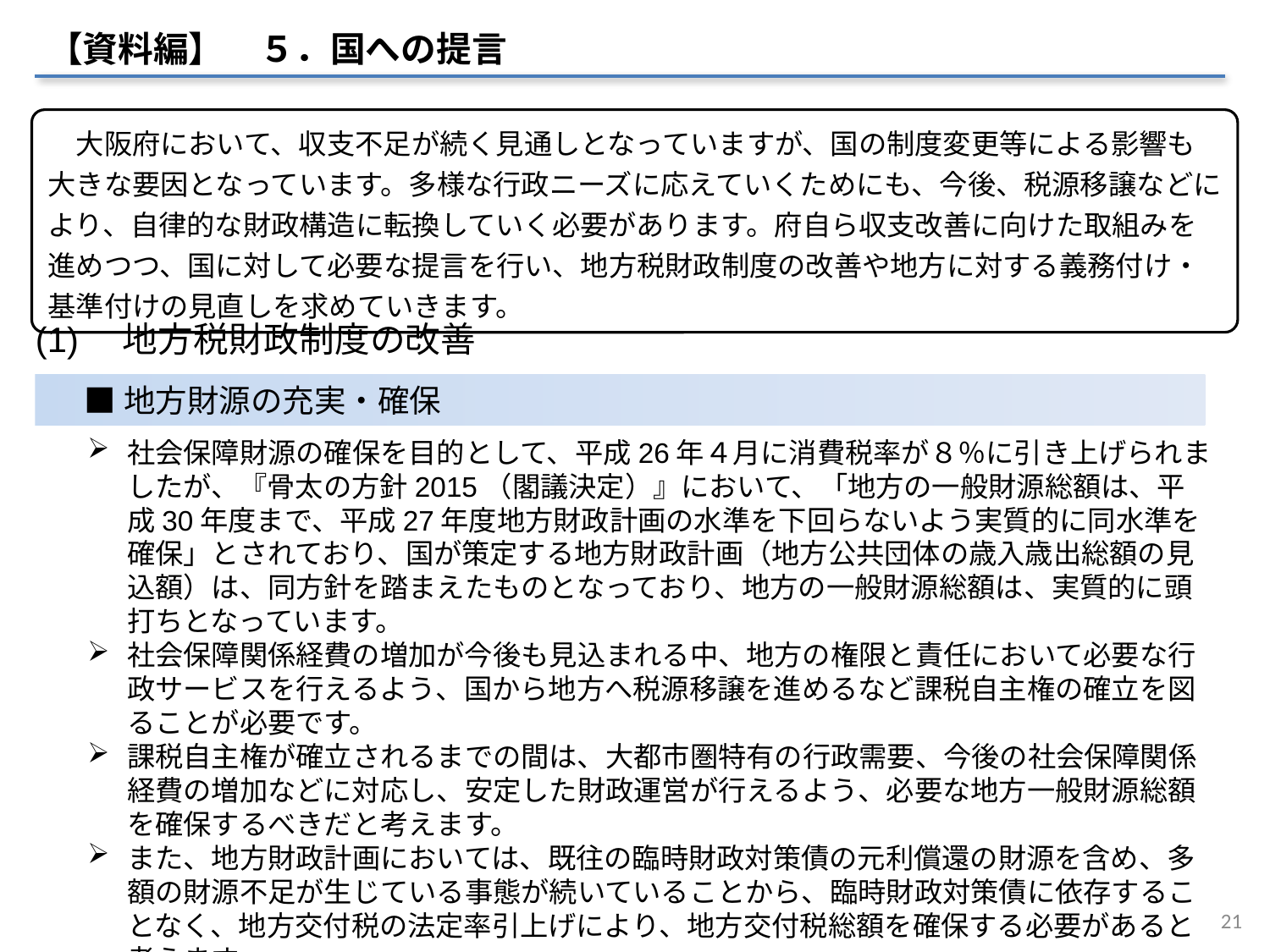

【資料編】　５．国への提言
　大阪府において、収支不足が続く見通しとなっていますが、国の制度変更等による影響も大きな要因となっています。多様な行政ニーズに応えていくためにも、今後、税源移譲などにより、自律的な財政構造に転換していく必要があります。府自ら収支改善に向けた取組みを進めつつ、国に対して必要な提言を行い、地方税財政制度の改善や地方に対する義務付け・基準付けの見直しを求めていきます。
(1)　地方税財政制度の改善
■地方財源の充実・確保
社会保障財源の確保を目的として、平成26年４月に消費税率が８％に引き上げられましたが、『骨太の方針2015（閣議決定）』において、「地方の一般財源総額は、平成30年度まで、平成27年度地方財政計画の水準を下回らないよう実質的に同水準を確保」とされており、国が策定する地方財政計画（地方公共団体の歳入歳出総額の見込額）は、同方針を踏まえたものとなっており、地方の一般財源総額は、実質的に頭打ちとなっています。
社会保障関係経費の増加が今後も見込まれる中、地方の権限と責任において必要な行政サービスを行えるよう、国から地方へ税源移譲を進めるなど課税自主権の確立を図ることが必要です。
課税自主権が確立されるまでの間は、大都市圏特有の行政需要、今後の社会保障関係経費の増加などに対応し、安定した財政運営が行えるよう、必要な地方一般財源総額を確保するべきだと考えます。
また、地方財政計画においては、既往の臨時財政対策債の元利償還の財源を含め、多額の財源不足が生じている事態が続いていることから、臨時財政対策債に依存することなく、地方交付税の法定率引上げにより、地方交付税総額を確保する必要があると考えます。
21